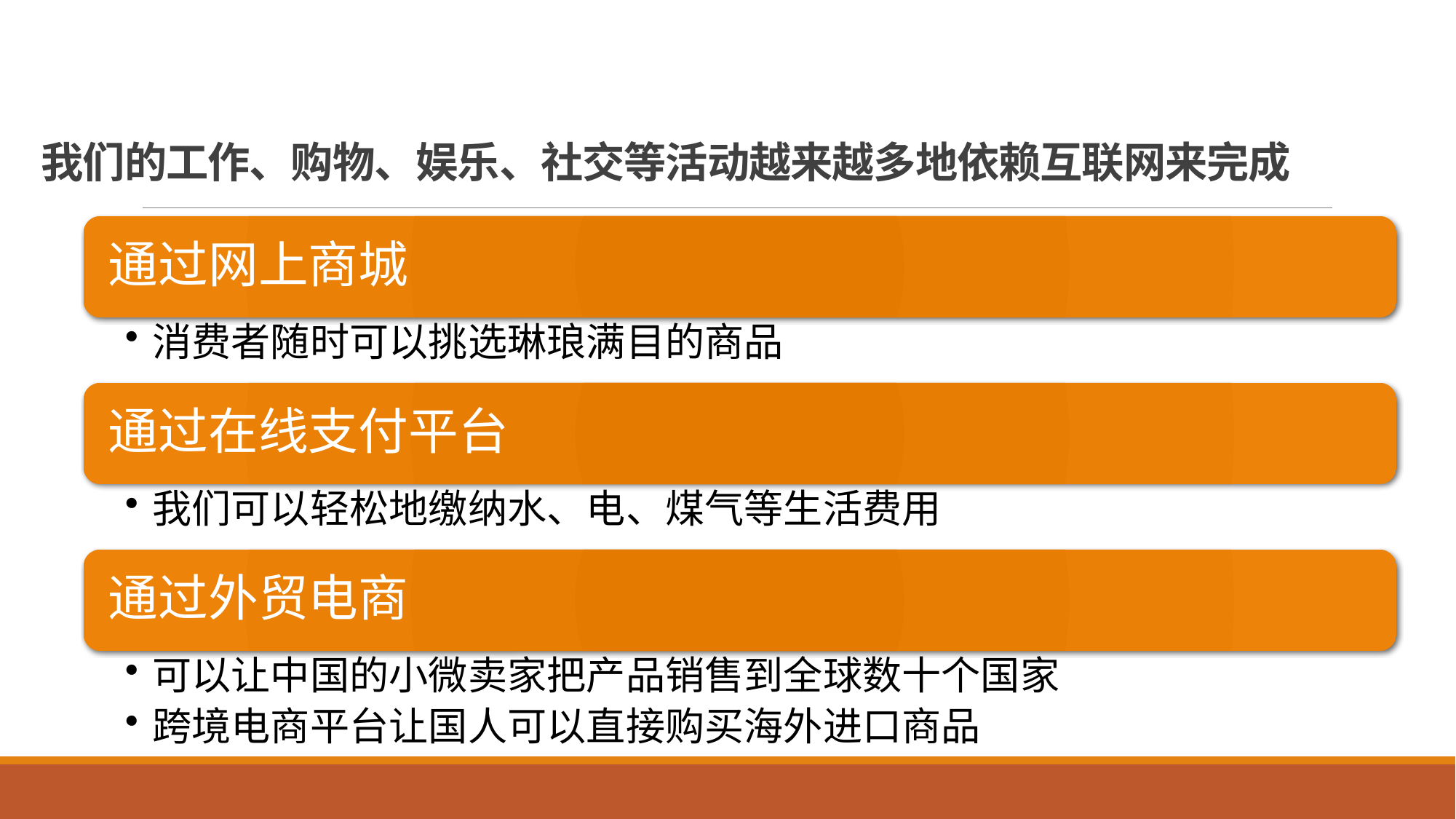

# 我们的工作、购物、娱乐、社交等活动越来越多地依赖互联网来完成
通过网上商城
消费者随时可以挑选琳琅满目的商品
通过在线支付平台
我们可以轻松地缴纳水、电、煤气等生活费用
通过外贸电商
可以让中国的小微卖家把产品销售到全球数十个国家
跨境电商平台让国人可以直接购买海外进口商品